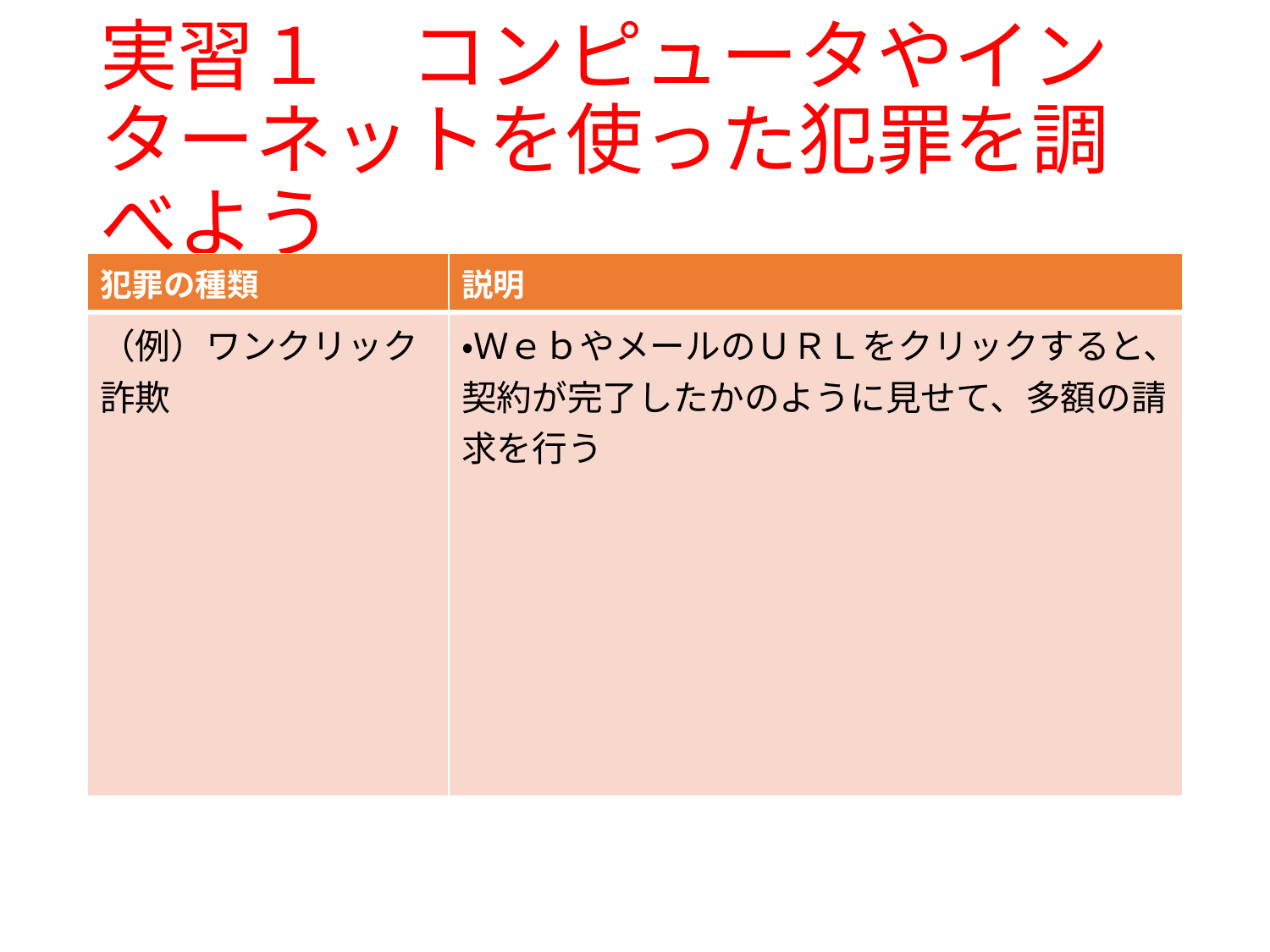

# 実習１　コンピュータやインターネットを使った犯罪を調べよう
| 犯罪の種類 | 説明 |
| --- | --- |
| （例）ワンクリック詐欺 | ・ＷｅｂやメールのＵＲＬをクリックすると、契約が完了したかのように見せて、多額の請求を行う |